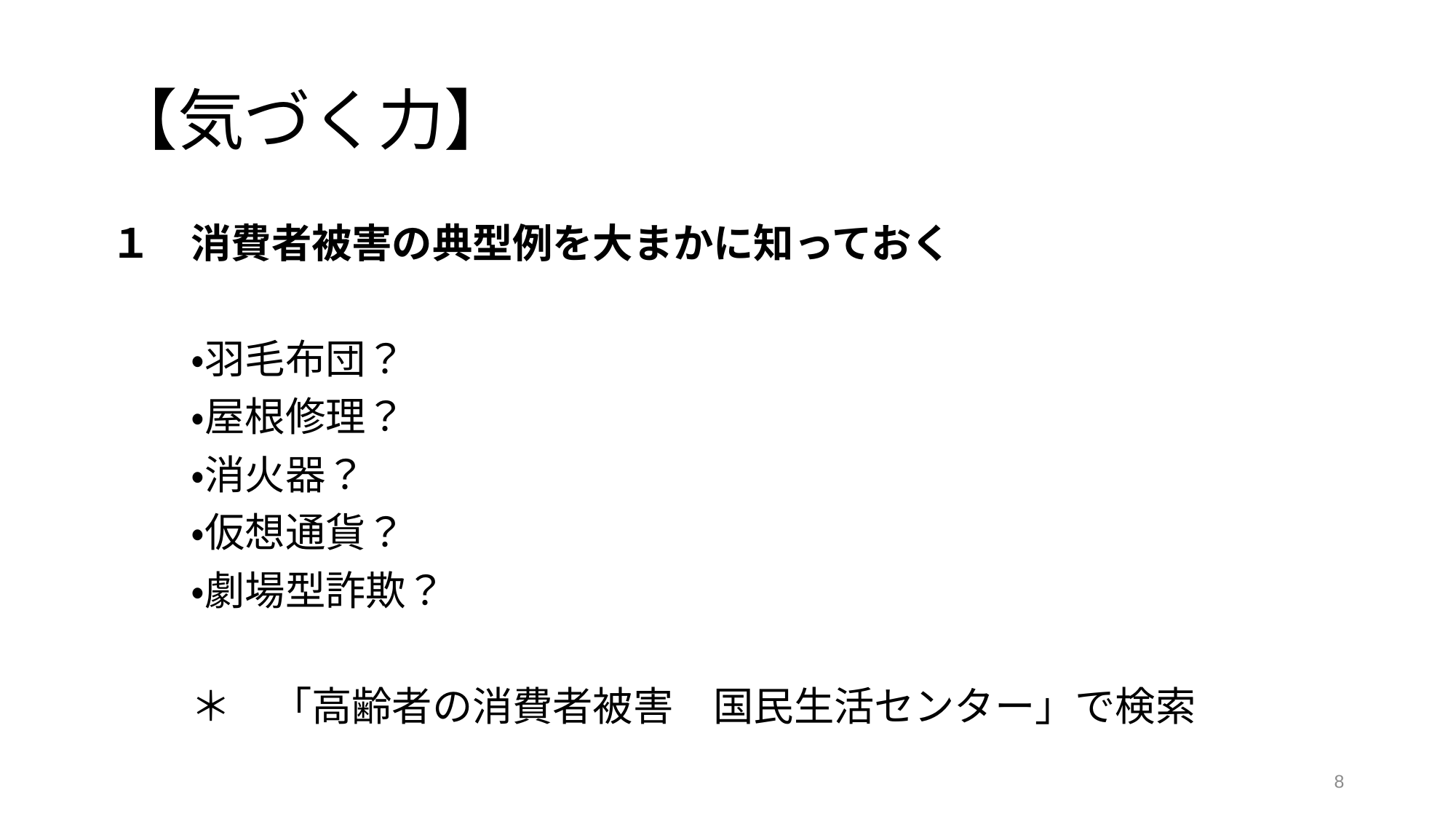

# 【気づく力】
１　消費者被害の典型例を大まかに知っておく

　　・羽毛布団？
　　・屋根修理？
　　・消火器？
　　・仮想通貨？
　　・劇場型詐欺？

　　＊　「高齢者の消費者被害　国民生活センター」で検索

8